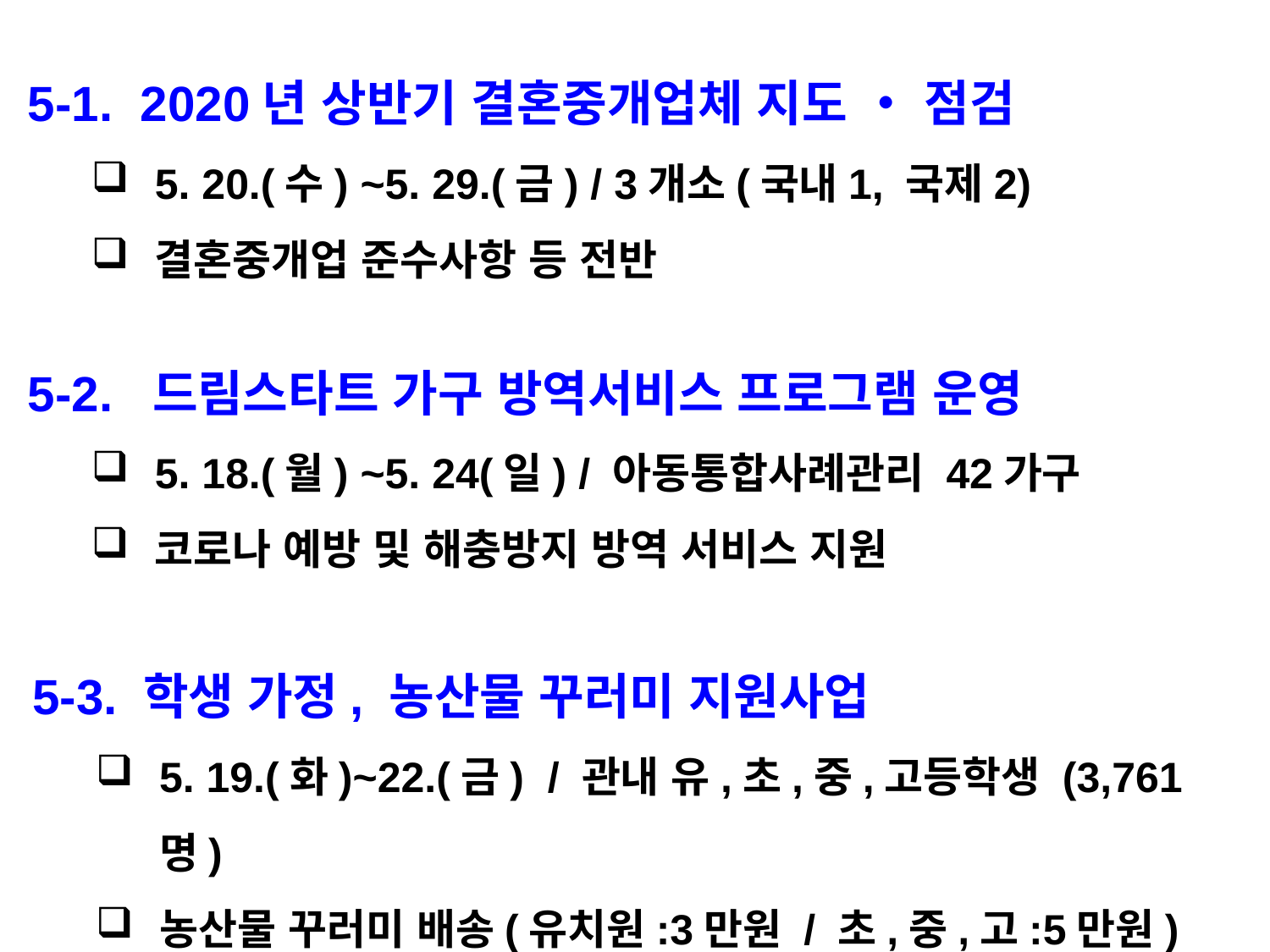

5-1.  2020년 상반기 결혼중개업체 지도 ‧ 점검
5. 20.(수) ~5. 29.(금) / 3개소(국내1, 국제2)
결혼중개업 준수사항 등 전반

5-2.  드림스타트 가구 방역서비스 프로그램 운영
5. 18.(월) ~5. 24(일) / 아동통합사례관리 42가구
코로나 예방 및 해충방지 방역 서비스 지원

5-3. 학생 가정, 농산물 꾸러미 지원사업
5. 19.(화)~22.(금)  / 관내 유,초,중,고등학생 (3,761명)
농산물 꾸러미 배송(유치원:3만원 / 초,중,고:5만원)